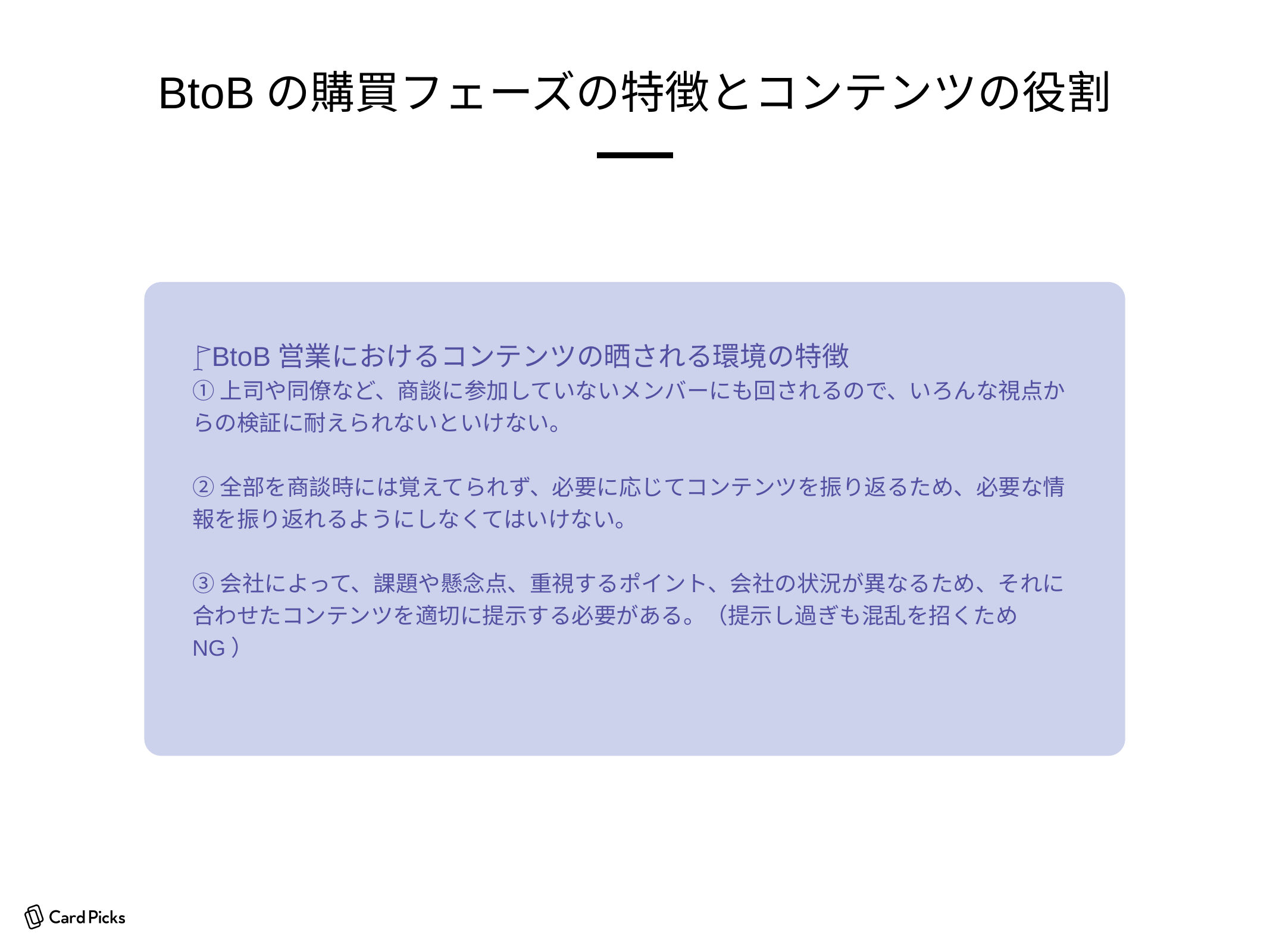

BtoBの購買フェーズの特徴とコンテンツの役割

🚩BtoB営業におけるコンテンツの晒される環境の特徴
①上司や同僚など、商談に参加していないメンバーにも回されるので、いろんな視点からの検証に耐えられないといけない。

②全部を商談時には覚えてられず、必要に応じてコンテンツを振り返るため、必要な情報を振り返れるようにしなくてはいけない。

③会社によって、課題や懸念点、重視するポイント、会社の状況が異なるため、それに合わせたコンテンツを適切に提示する必要がある。（提示し過ぎも混乱を招くためNG）
25